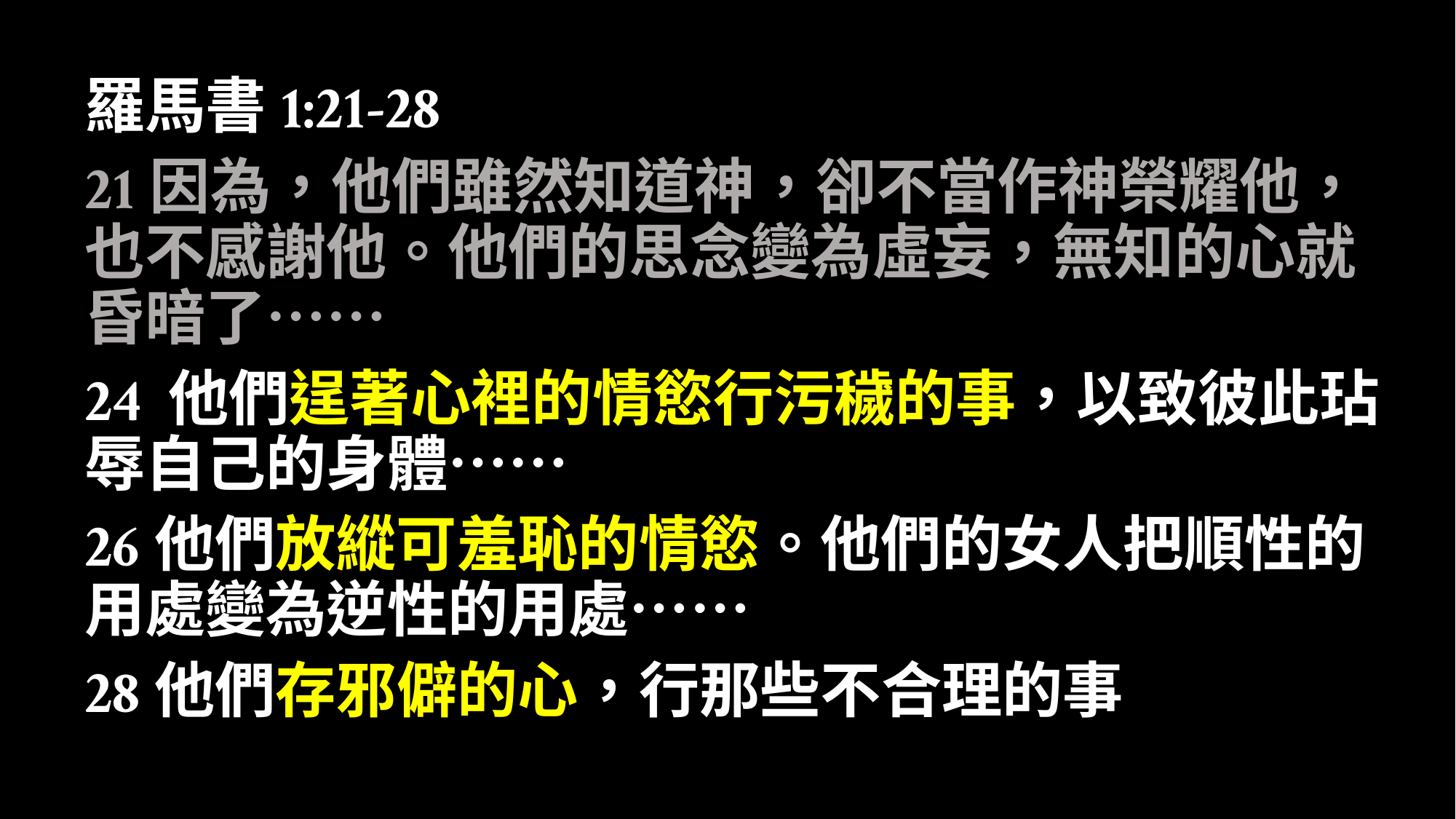

羅馬書1:21-28
21因為，他們雖然知道神，卻不當作神榮耀他，也不感謝他。他們的思念變為虛妄，無知的心就昏暗了……
24 他們逞著心裡的情慾行污穢的事，以致彼此玷辱自己的身體……
26他們放縱可羞恥的情慾。他們的女人把順性的用處變為逆性的用處……
28他們存邪僻的心，行那些不合理的事